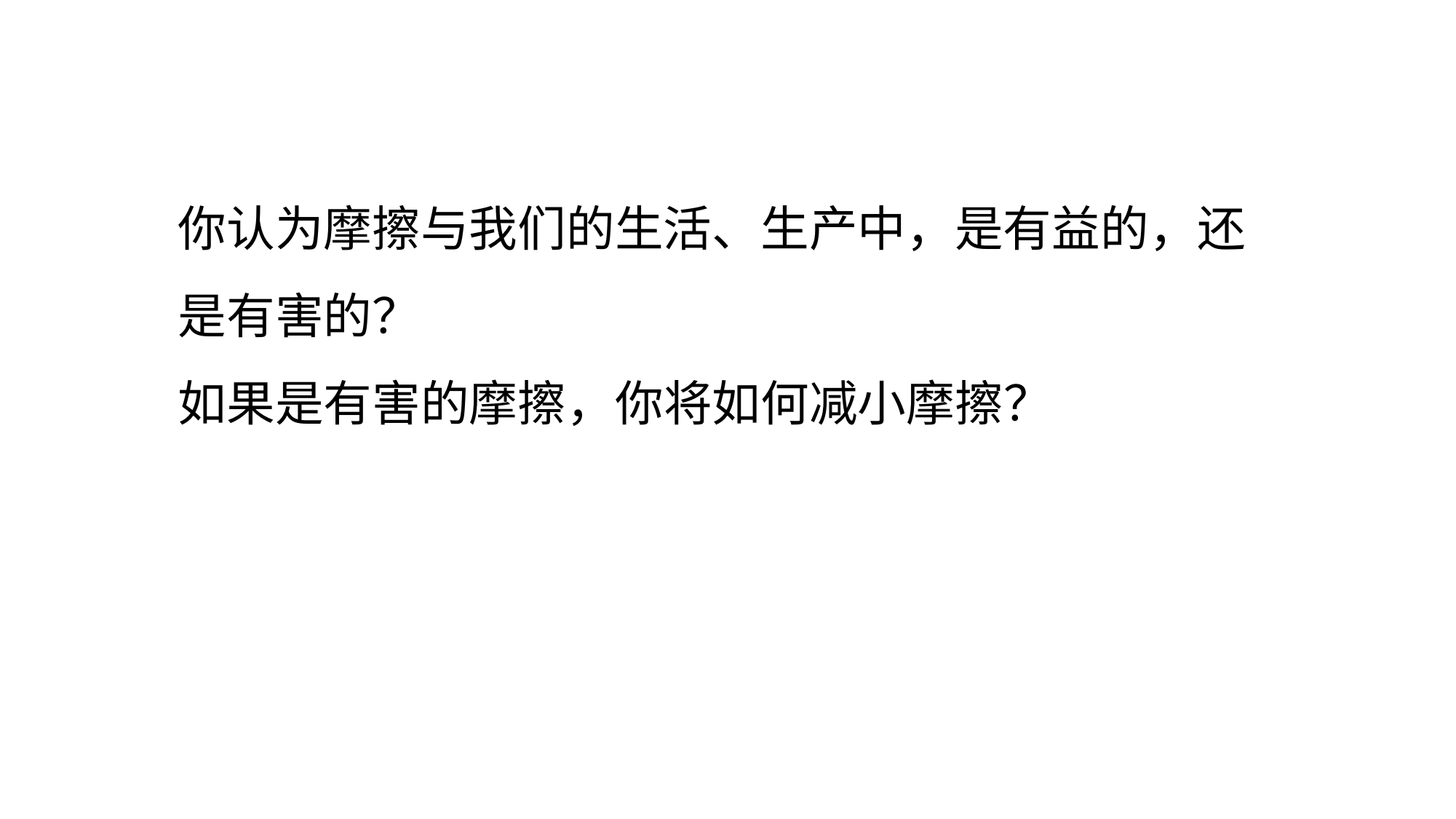

你认为摩擦与我们的生活、生产中，是有益的，还是有害的？
如果是有害的摩擦，你将如何减小摩擦？